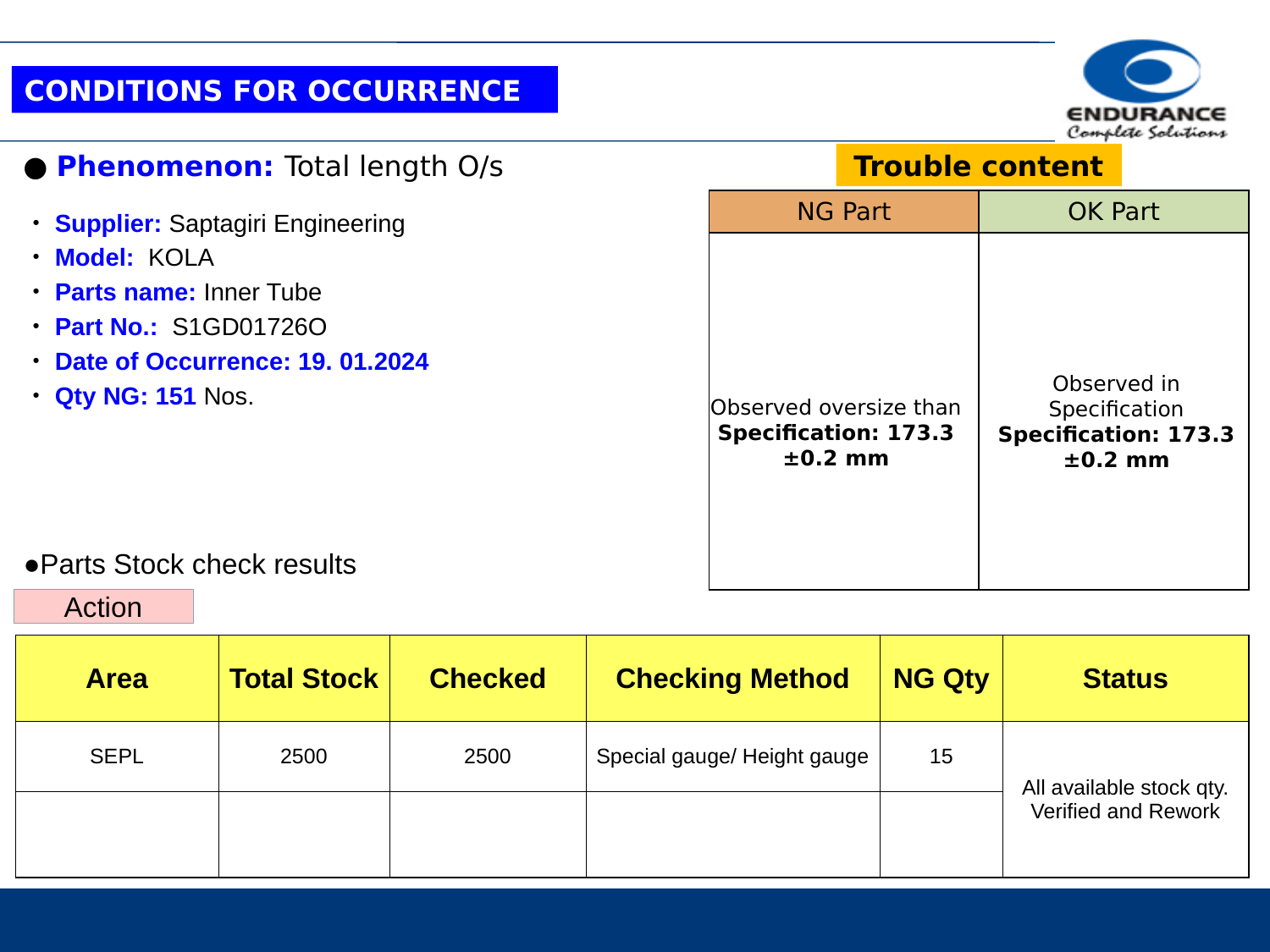

CONDITIONS FOR OCCURRENCE
● Phenomenon: Total length O/s
Trouble content
| NG Part | OK Part |
| --- | --- |
|  |  |
・Supplier: Saptagiri Engineering
・Model:  KOLA
・Parts name: Inner Tube
・Part No.:  S1GD01726O
・Date of Occurrence: 19. 01.2024
・Qty NG: 151 Nos.
Observed in Specification
Specification: 173.3 ±0.2 mm
Observed oversize than
Specification: 173.3 ±0.2 mm
●Parts Stock check results
Action
| Area | Total Stock | Checked | Checking Method | NG Qty | Status |
| --- | --- | --- | --- | --- | --- |
| SEPL | 2500 | 2500 | Special gauge/ Height gauge | 15 | All available stock qty. Verified and Rework |
|  |  |  |  |  |  |